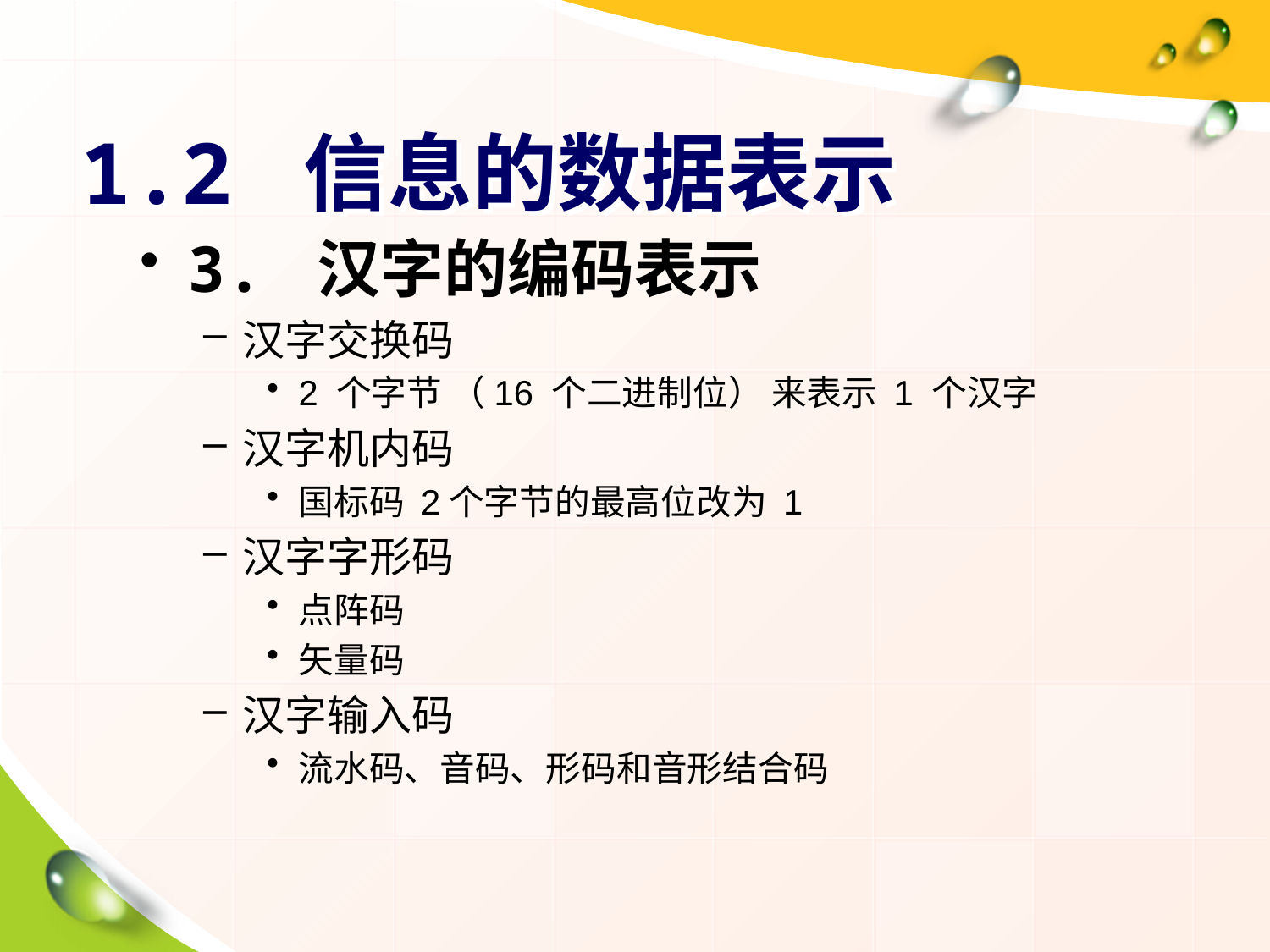

# 1.2 信息的数据表示
3. 汉字的编码表示
汉字交换码
2 个字节 （16 个二进制位） 来表示 1 个汉字
汉字机内码
国标码 2个字节的最高位改为 1
汉字字形码
点阵码
矢量码
汉字输入码
流水码、音码、形码和音形结合码